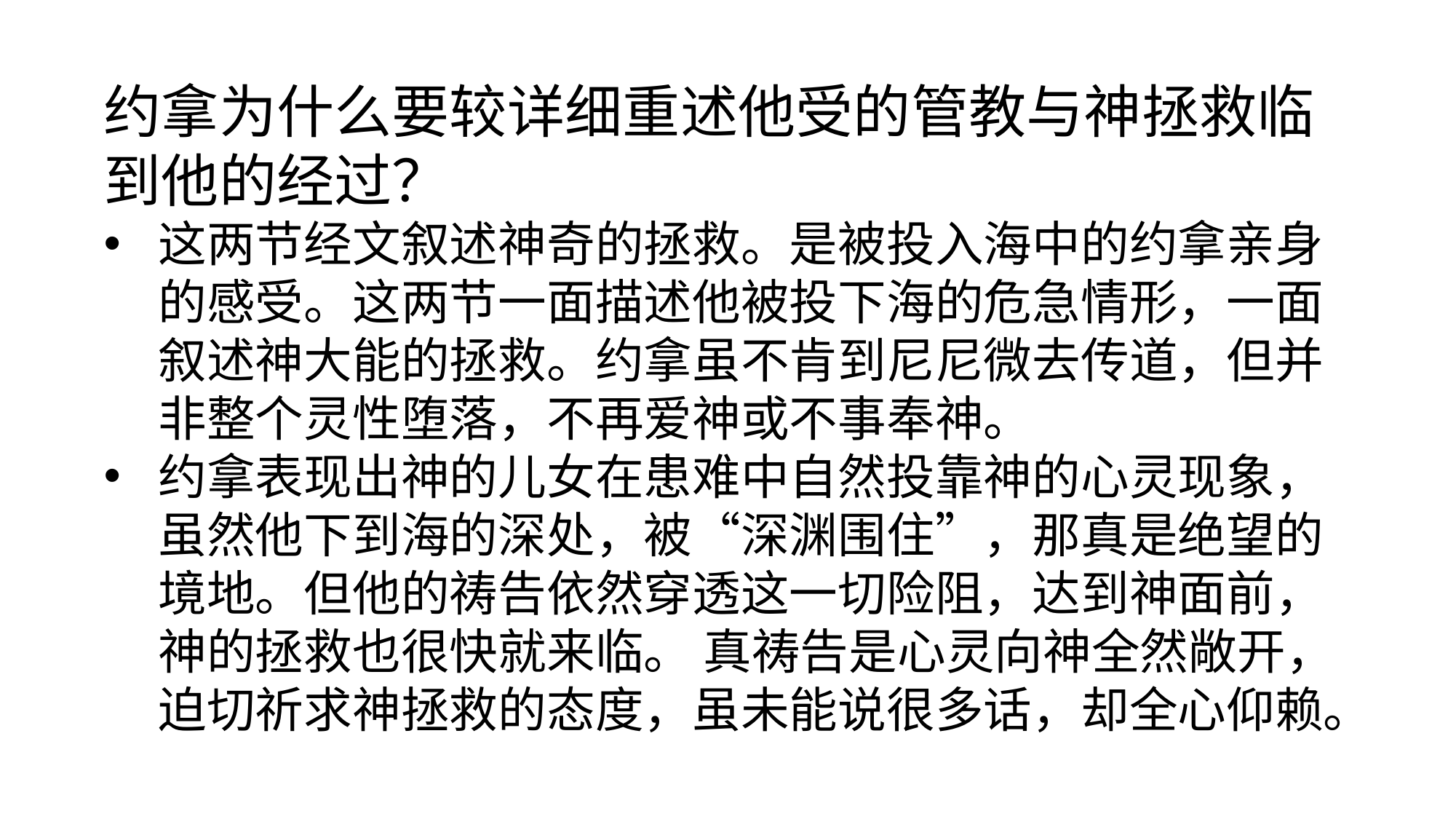

约拿为什么要较详细重述他受的管教与神拯救临到他的经过？
这两节经文叙述神奇的拯救。是被投入海中的约拿亲身的感受。这两节一面描述他被投下海的危急情形，一面叙述神大能的拯救。约拿虽不肯到尼尼微去传道，但并非整个灵性堕落，不再爱神或不事奉神。
约拿表现出神的儿女在患难中自然投靠神的心灵现象，虽然他下到海的深处，被“深渊围住”，那真是绝望的境地。但他的祷告依然穿透这一切险阻，达到神面前，神的拯救也很快就来临。 真祷告是心灵向神全然敞开，迫切祈求神拯救的态度，虽未能说很多话，却全心仰赖。